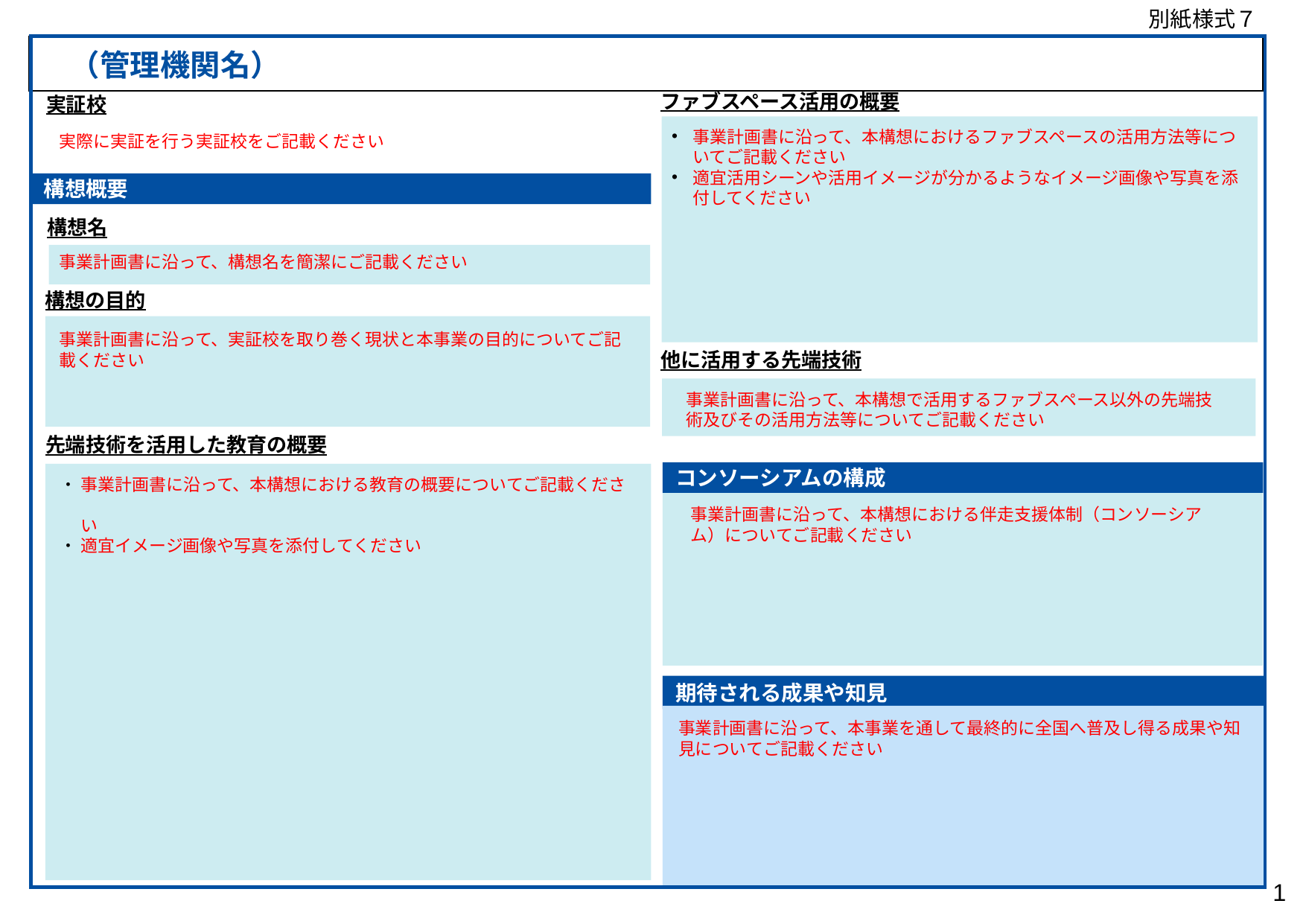

別紙様式７

| （管理機関名） |
| --- |
ファブスペース活用の概要
実証校

事業計画書に沿って、本構想におけるファブスペースの活用方法等についてご記載ください
適宜活用シーンや活用イメージが分かるようなイメージ画像や写真を添付してください

実際に実証を行う実証校をご記載ください
構想概要
構想名

事業計画書に沿って、構想名を簡潔にご記載ください
構想の目的

事業計画書に沿って、実証校を取り巻く現状と本事業の目的についてご記載ください
他に活用する先端技術

事業計画書に沿って、本構想で活用するファブスペース以外の先端技術及びその活用方法等についてご記載ください
先端技術を活用した教育の概要
コンソーシアムの構成

・ 事業計画書に沿って、本構想における教育の概要についてご記載くださ
　 い
・ 適宜イメージ画像や写真を添付してください

事業計画書に沿って、本構想における伴走支援体制（コンソーシアム）についてご記載ください
期待される成果や知見

事業計画書に沿って、本事業を通して最終的に全国へ普及し得る成果や知見についてご記載ください